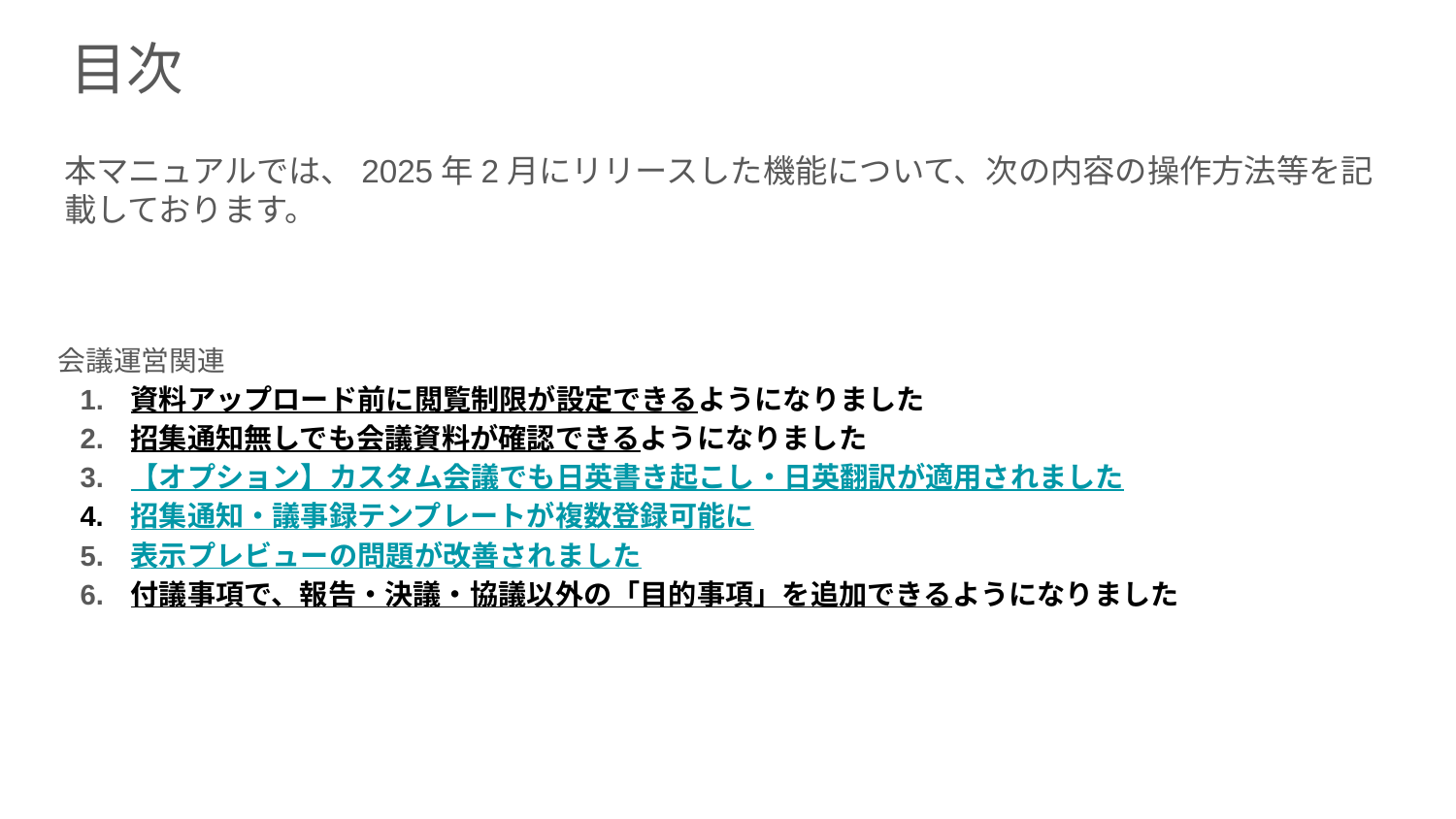

目次
本マニュアルでは、2025年2月にリリースした機能について、次の内容の操作方法等を記載しております。
会議運営関連
資料アップロード前に閲覧制限が設定できるようになりました
招集通知無しでも会議資料が確認できるようになりました
【オプション】カスタム会議でも日英書き起こし・日英翻訳が適用されました
招集通知・議事録テンプレートが複数登録可能に
表示プレビューの問題が改善されました
付議事項で、報告・決議・協議以外の「目的事項」を追加できるようになりました